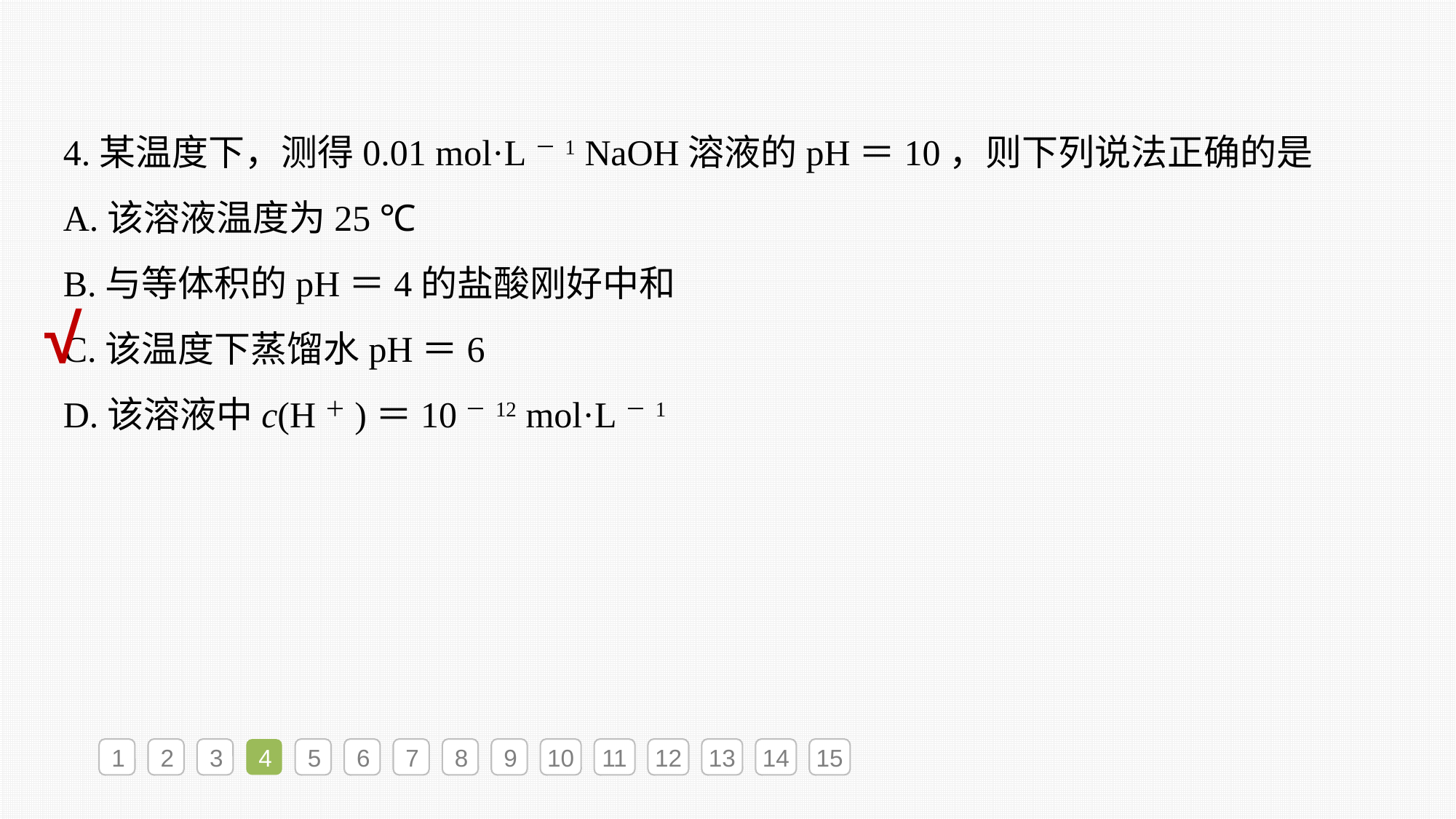

4.某温度下，测得0.01 mol·L－1 NaOH溶液的pH＝10，则下列说法正确的是
A.该溶液温度为25 ℃
B.与等体积的pH＝4的盐酸刚好中和
C.该温度下蒸馏水pH＝6
D.该溶液中c(H＋)＝10－12 mol·L－1
√
1
2
3
4
5
6
7
8
9
10
11
12
13
14
15